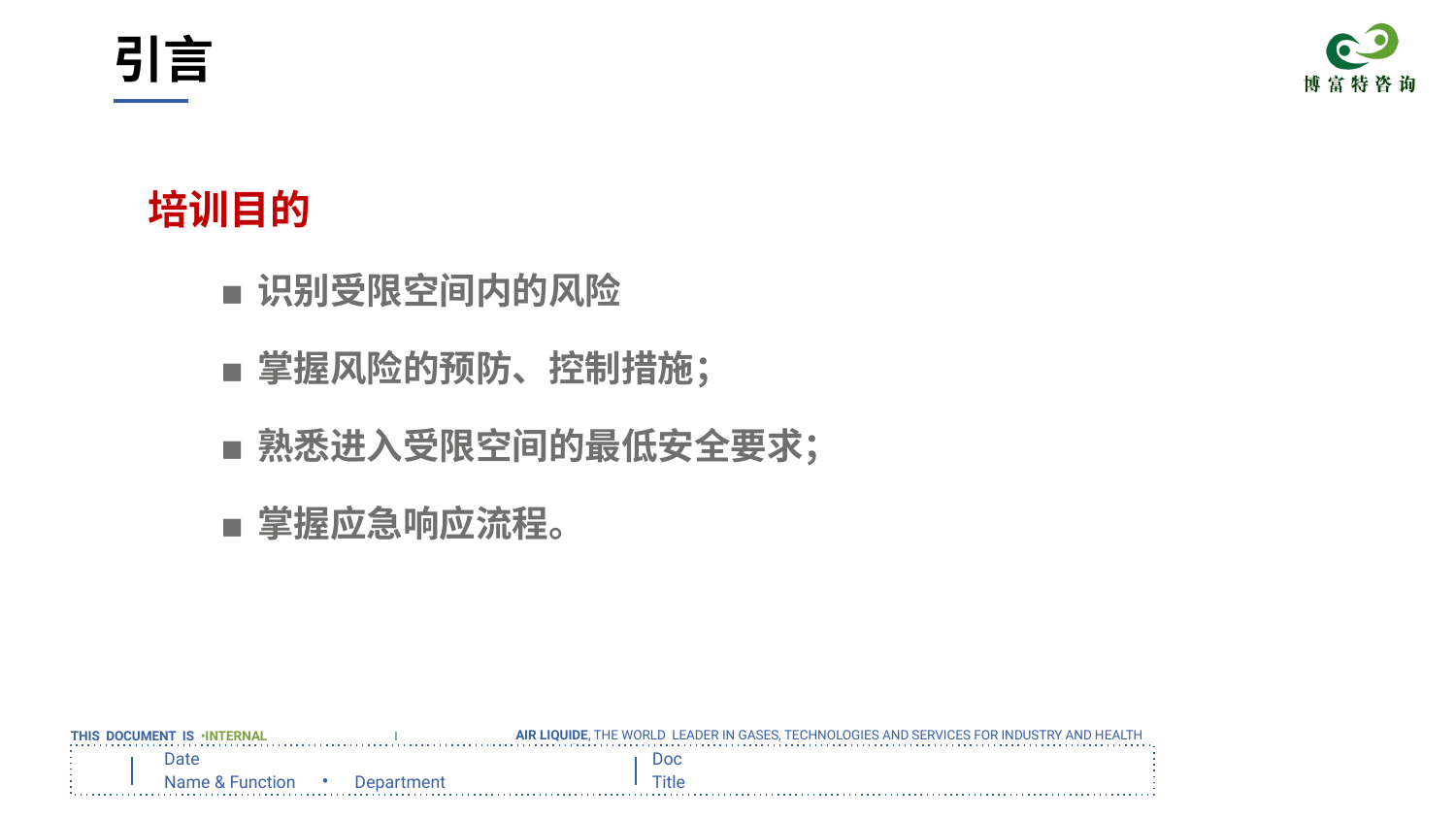

# 引言
培训目的
识别受限空间内的风险
掌握风险的预防、控制措施；
熟悉进入受限空间的最低安全要求；
掌握应急响应流程。
3